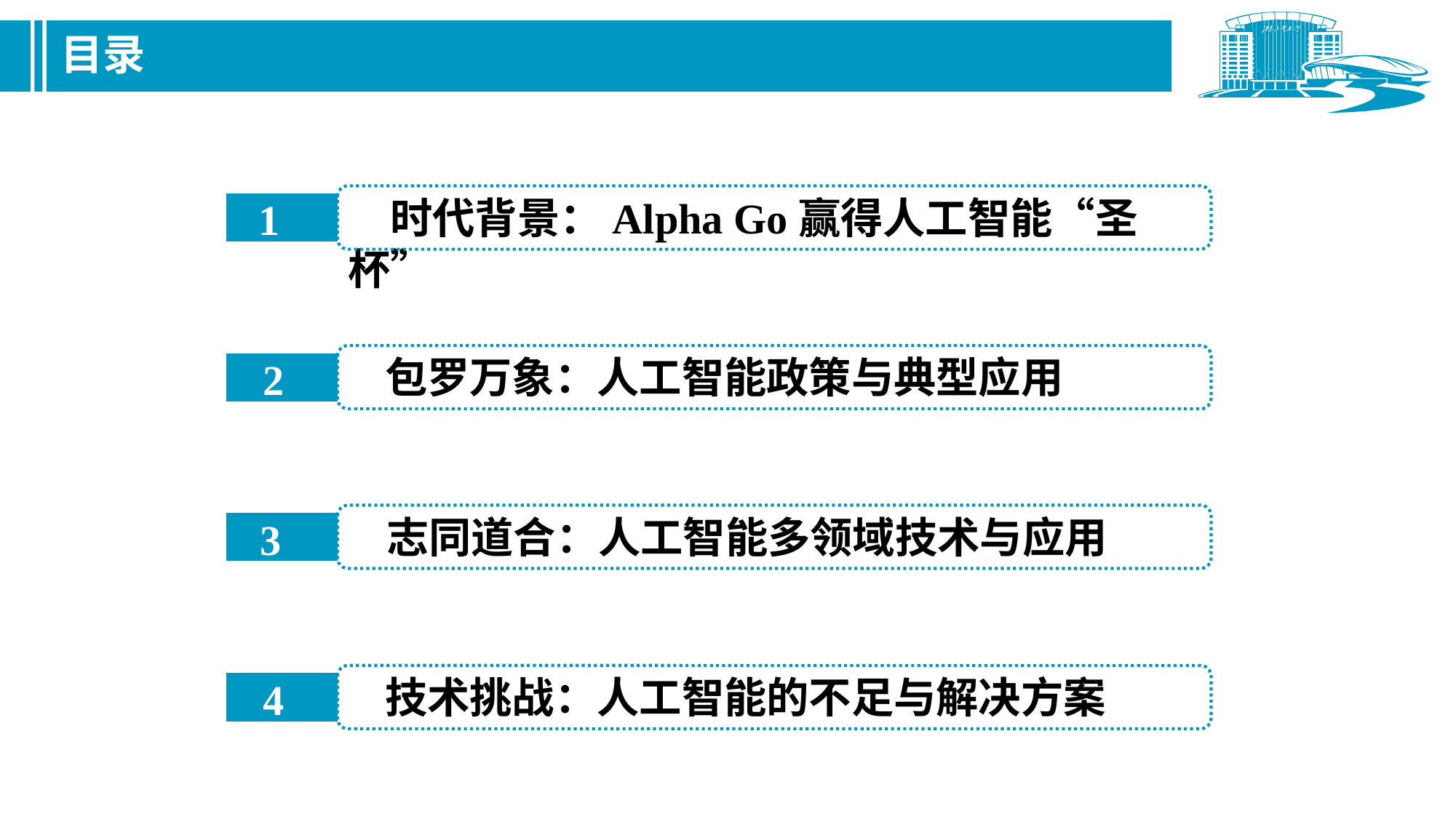

目录

　时代背景：Alpha Go赢得人工智能“圣杯”
1

　包罗万象：人工智能政策与典型应用

2

　志同道合：人工智能多领域技术与应用

3

　技术挑战：人工智能的不足与解决方案

4